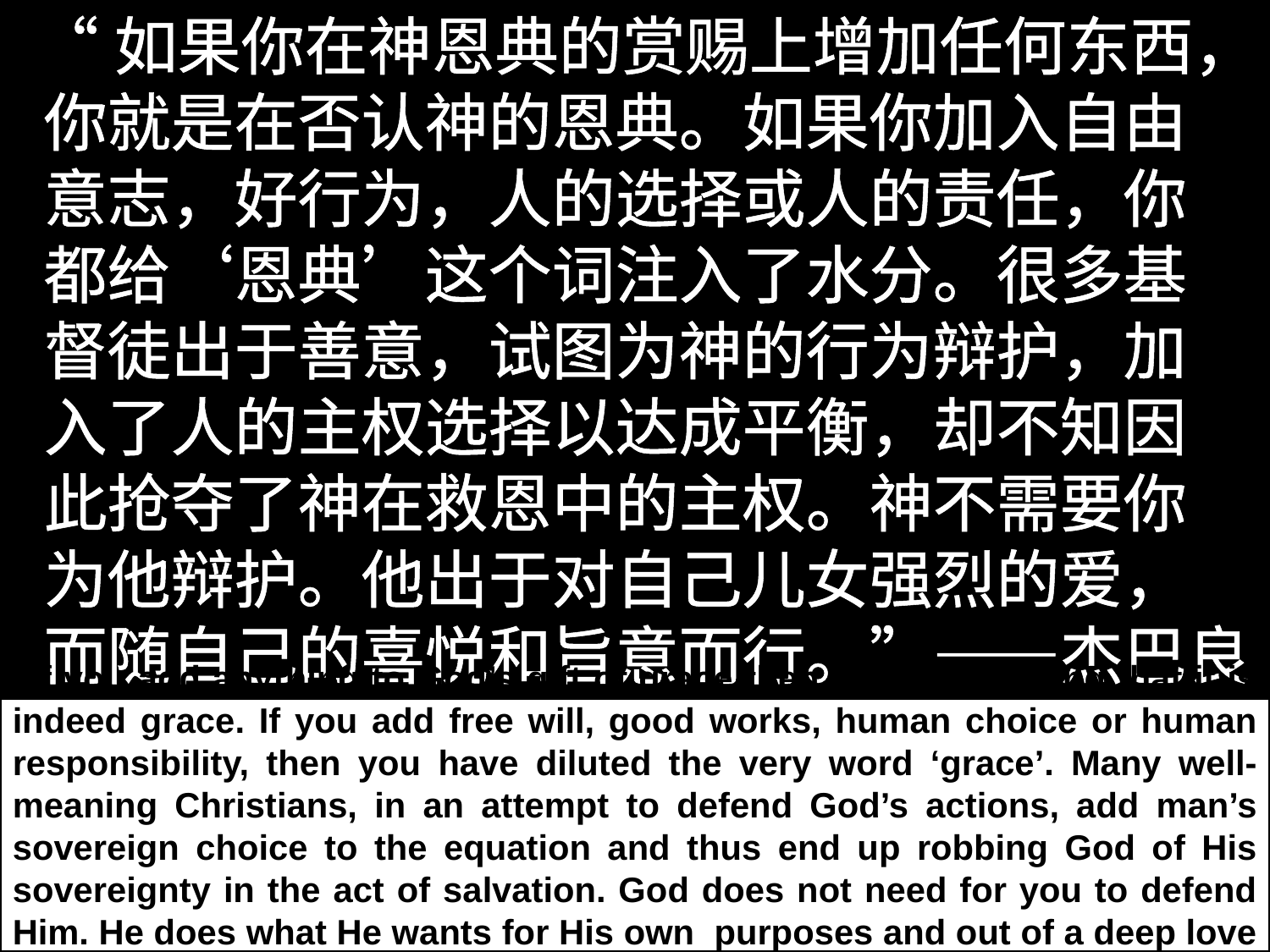

“如果你在神恩典的赏赐上增加任何东西，你就是在否认神的恩典。如果你加入自由 意志，好行为，人的选择或人的责任，你 都给‘恩典’这个词注入了水分。很多基 督徒出于善意，试图为神的行为辩护，加 入了人的主权选择以达成平衡，却不知因 此抢夺了神在救恩中的主权。神不需要你 为他辩护。他出于对自己儿女强烈的爱， 而随自己的喜悦和旨意而行。”——杰巴良
“If you add anything to God’s gift of grace then you are denying that it is indeed grace. If you add free will, good works, human choice or human responsibility, then you have diluted the very word ‘grace’. Many well-meaning Christians, in an attempt to defend God’s actions, add man’s sovereign choice to the equation and thus end up robbing God of His sovereignty in the act of salvation. God does not need for you to defend Him. He does what He wants for His own  purposes and out of a deep love for His children.” Dr. Jay BarLeon